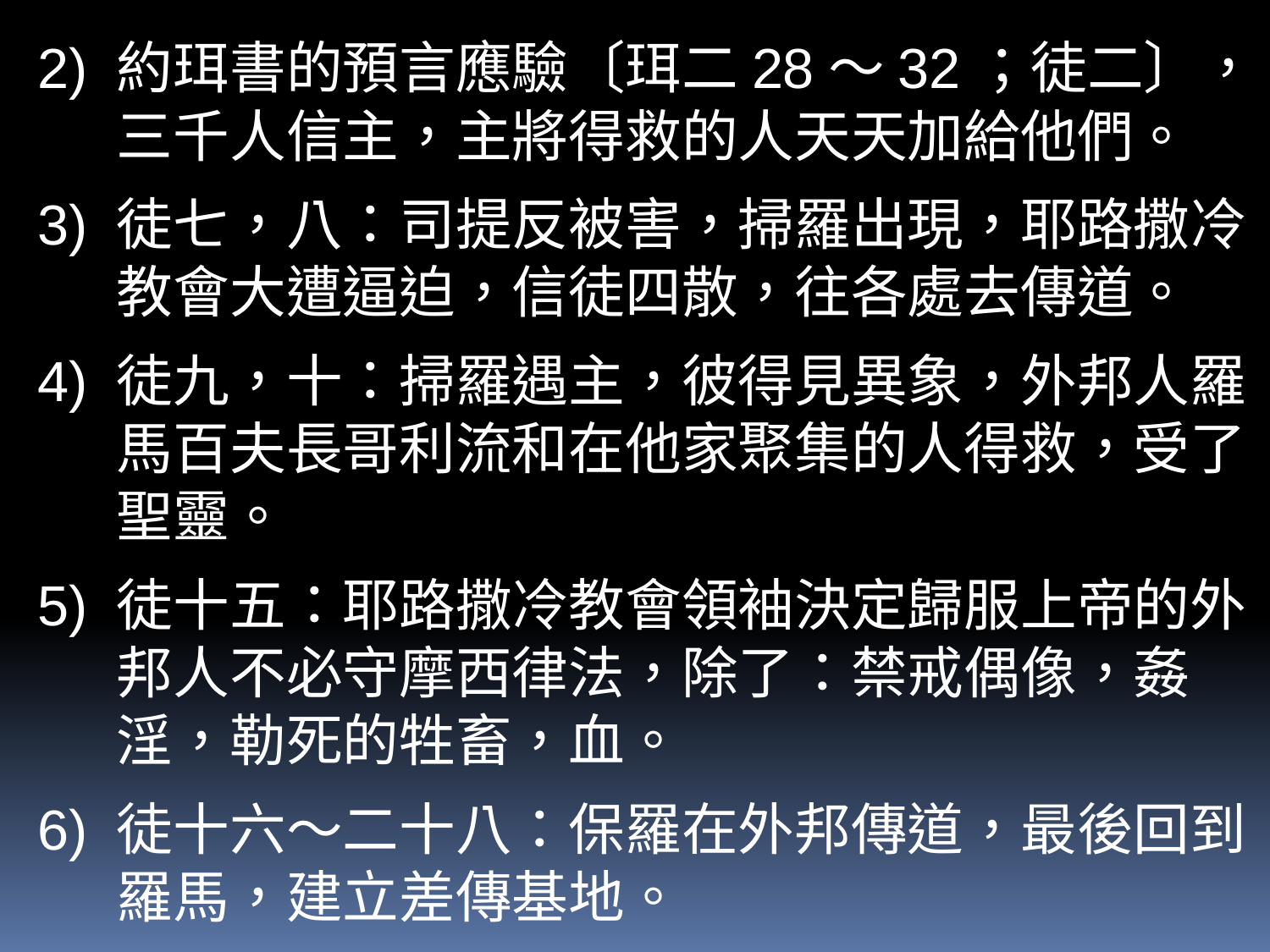

約珥書的預言應驗〔珥二28～32；徒二〕，三千人信主，主將得救的人天天加給他們。
徒七，八：司提反被害，掃羅出現，耶路撒冷教會大遭逼迫，信徒四散，往各處去傳道。
徒九，十：掃羅遇主，彼得見異象，外邦人羅馬百夫長哥利流和在他家聚集的人得救，受了聖靈。
徒十五：耶路撒冷教會領袖決定歸服上帝的外邦人不必守摩西律法，除了：禁戒偶像，姦淫，勒死的牲畜，血。
徒十六～二十八：保羅在外邦傳道，最後回到羅馬，建立差傳基地。